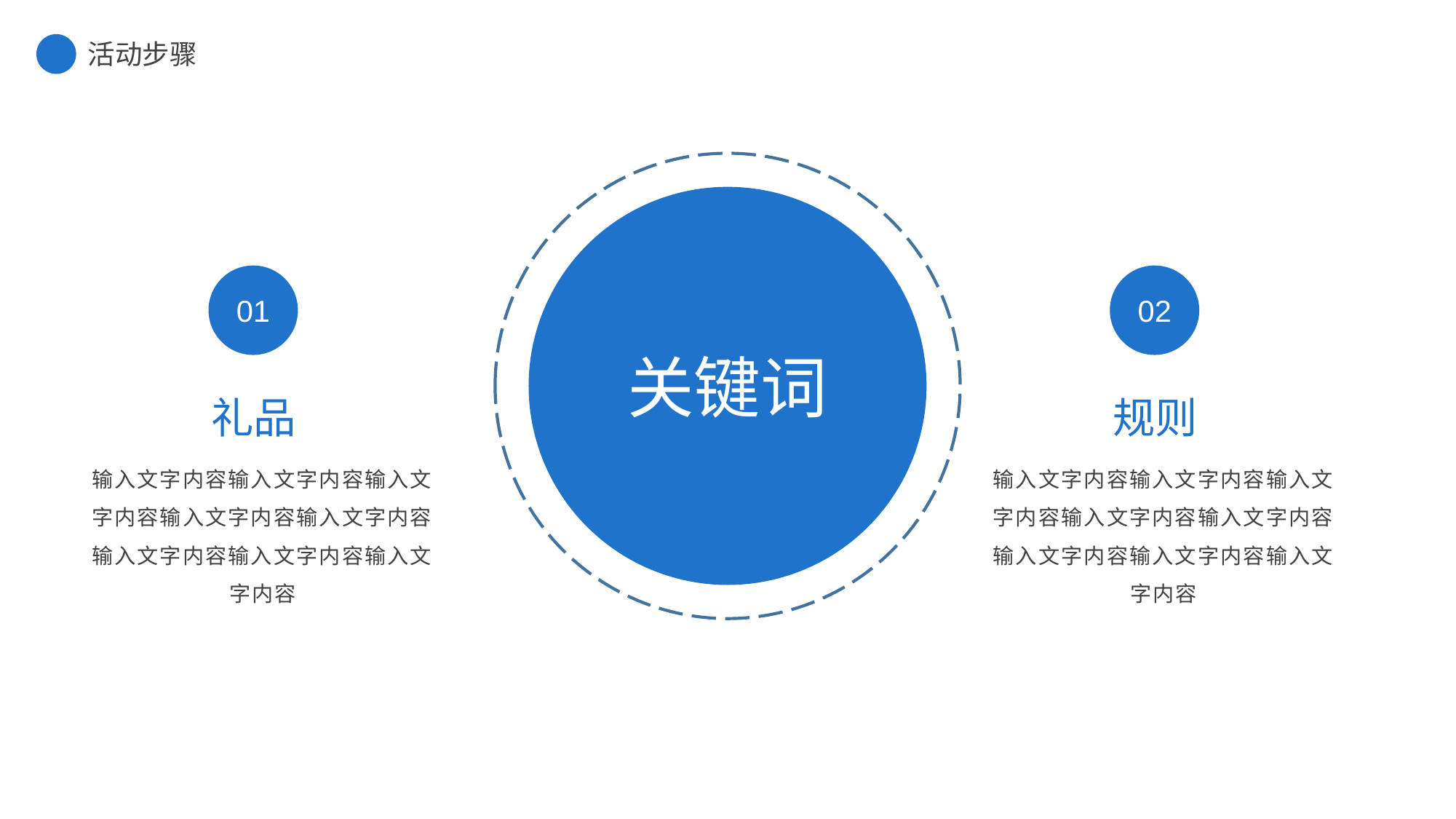

活动步骤

关键词
01
02
礼品
规则
输入文字内容输入文字内容输入文字内容输入文字内容输入文字内容输入文字内容输入文字内容输入文字内容
输入文字内容输入文字内容输入文字内容输入文字内容输入文字内容输入文字内容输入文字内容输入文字内容